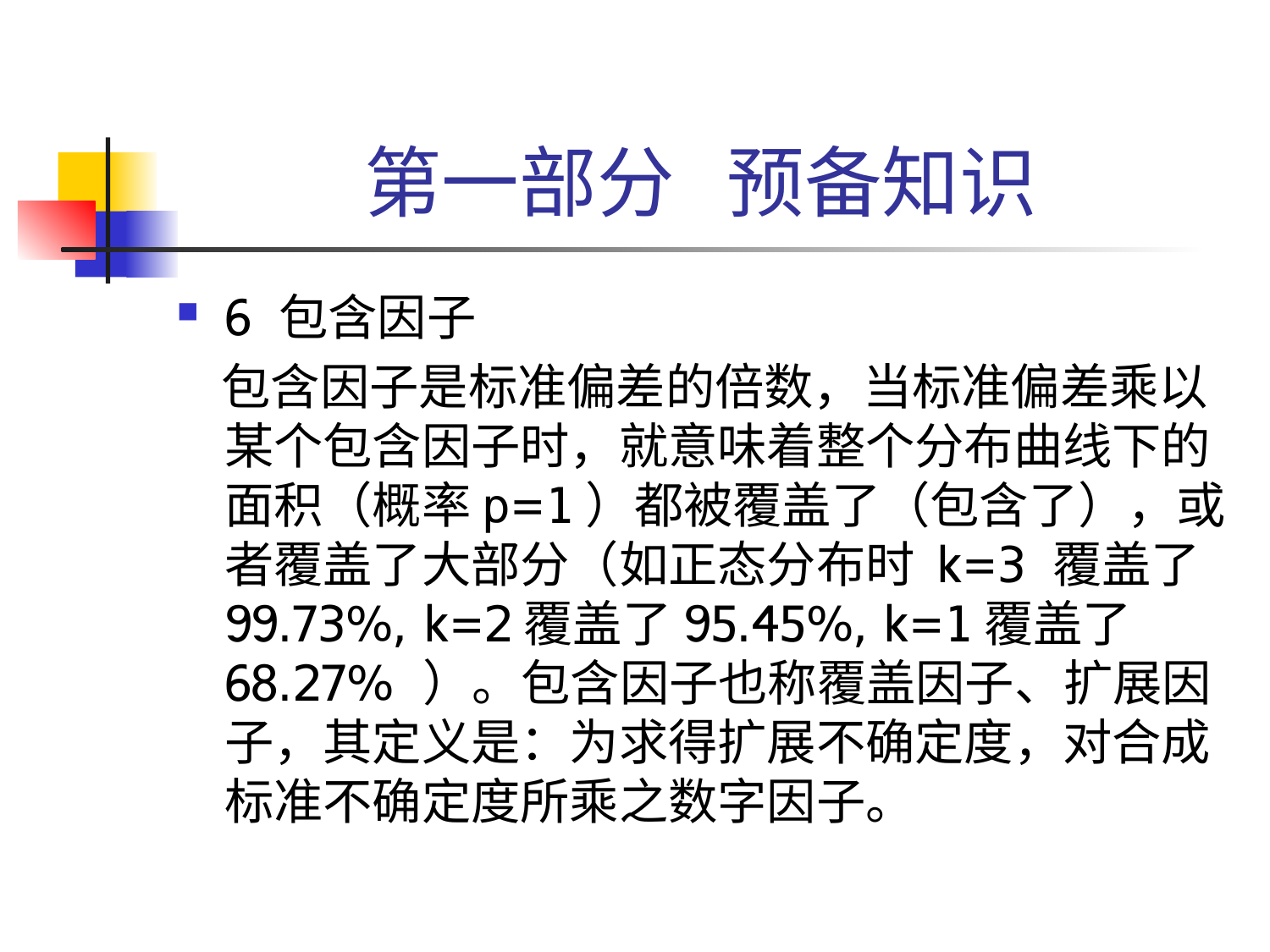

# 第一部分   预备知识
6 包含因子
   包含因子是标准偏差的倍数，当标准偏差乘以某个包含因子时，就意味着整个分布曲线下的面积（概率p=1）都被覆盖了（包含了），或者覆盖了大部分（如正态分布时 k=3 覆盖了99.73%, k=2覆盖了95.45%, k=1覆盖了68.27% ）。包含因子也称覆盖因子、扩展因子，其定义是：为求得扩展不确定度，对合成标准不确定度所乘之数字因子。